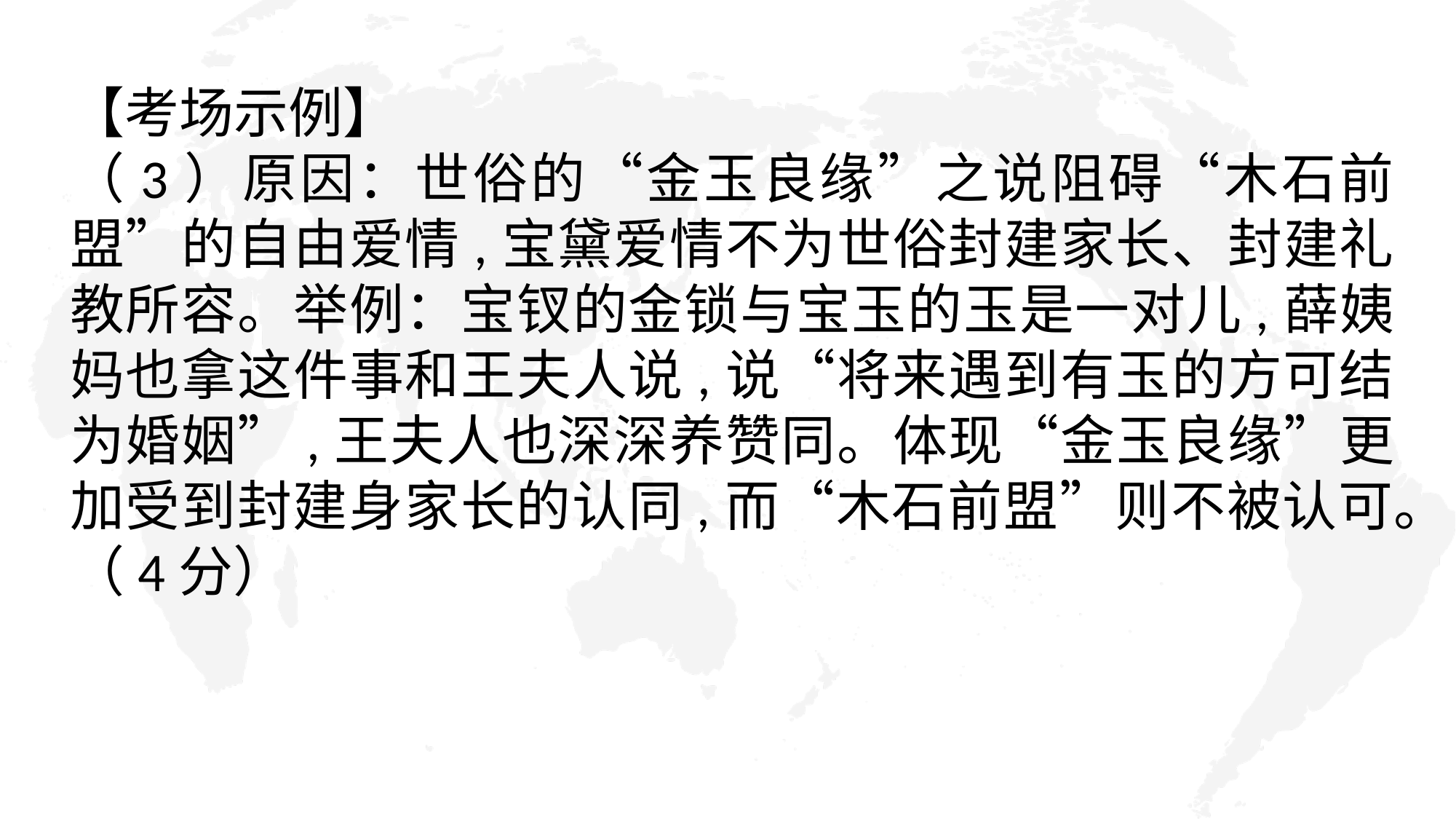

【考场示例】
（3）原因：世俗的“金玉良缘”之说阻碍“木石前盟”的自由爱情,宝黛爱情不为世俗封建家长、封建礼教所容。举例：宝钗的金锁与宝玉的玉是一对儿,薛姨妈也拿这件事和王夫人说,说“将来遇到有玉的方可结为婚姻”,王夫人也深深养赞同。体现“金玉良缘”更加受到封建身家长的认同,而“木石前盟”则不被认可。（4分）